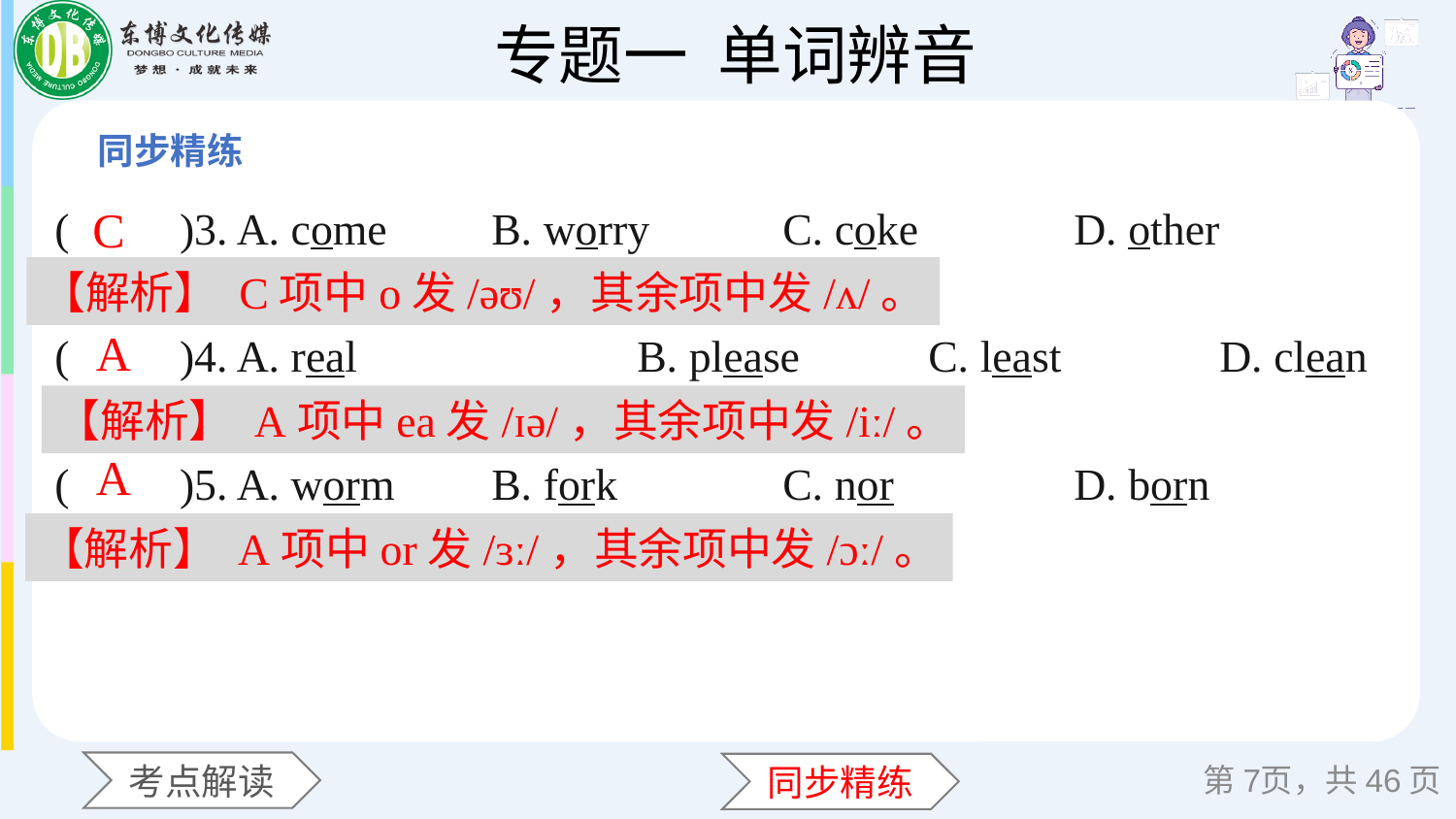

(　　)3. A. come	B. worry	C. coke		D. other

(　　)4. A. real		B. please	C. least		D. clean

(　　)5. A. worm	B. fork		C. nor		D. born
C
【解析】 C项中o发/əʊ/，其余项中发/ʌ/。
A
【解析】 A项中ea发/ɪə/，其余项中发/iː/。
A
【解析】 A项中or发/ɜː/，其余项中发/ɔː/。
第7页，共46页